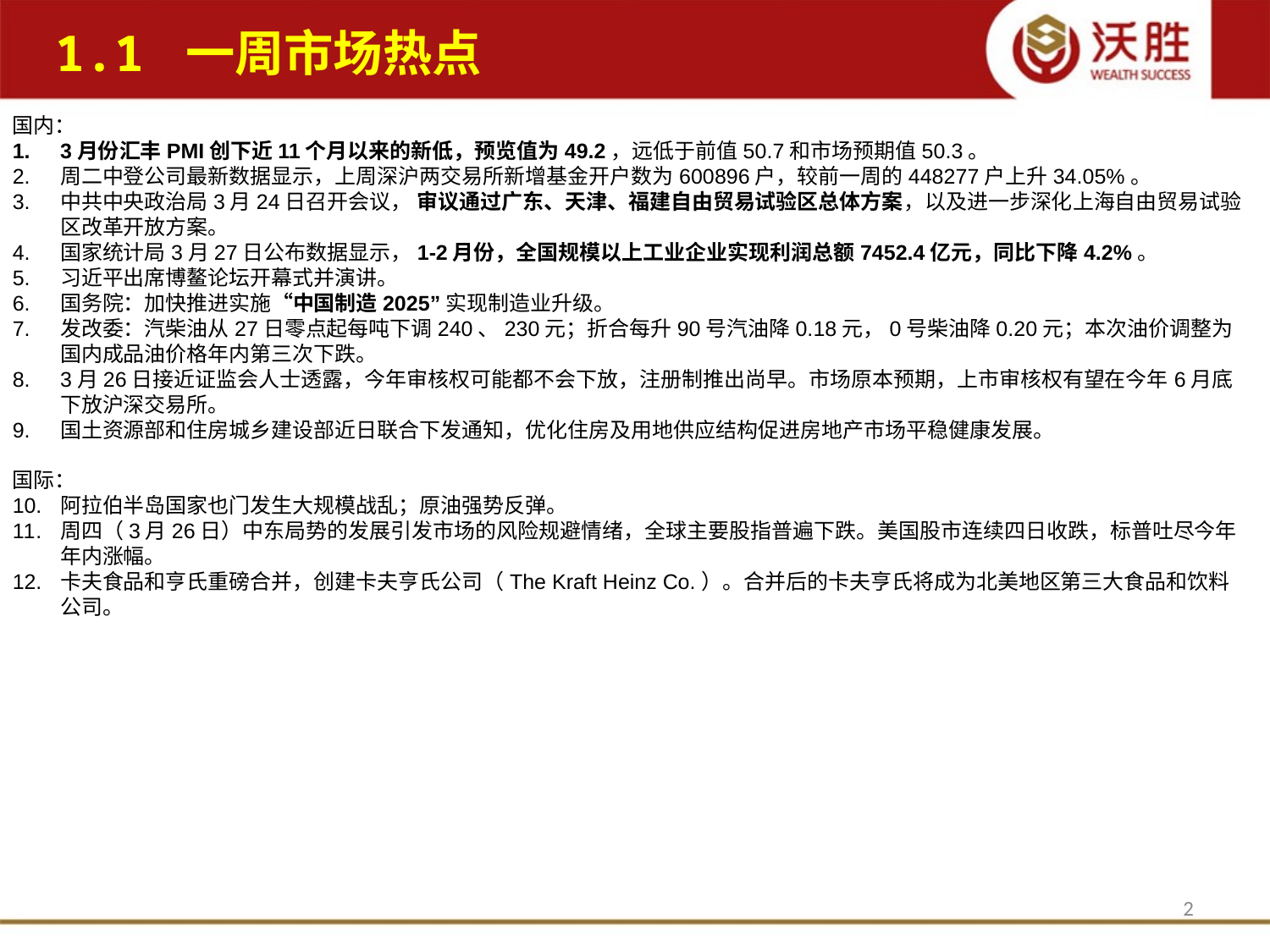

1.1 一周市场热点
国内：
3月份汇丰PMI创下近11个月以来的新低，预览值为49.2，远低于前值50.7和市场预期值50.3。
周二中登公司最新数据显示，上周深沪两交易所新增基金开户数为600896户，较前一周的448277户上升34.05%。
中共中央政治局3月24日召开会议， 审议通过广东、天津、福建自由贸易试验区总体方案，以及进一步深化上海自由贸易试验区改革开放方案。
国家统计局3月27日公布数据显示，1-2月份，全国规模以上工业企业实现利润总额7452.4亿元，同比下降4.2%。
习近平出席博鳌论坛开幕式并演讲。
国务院：加快推进实施“中国制造2025”实现制造业升级。
发改委：汽柴油从27日零点起每吨下调240、230元；折合每升90号汽油降0.18元，0号柴油降0.20元；本次油价调整为国内成品油价格年内第三次下跌。
3月26日接近证监会人士透露，今年审核权可能都不会下放，注册制推出尚早。市场原本预期，上市审核权有望在今年6月底下放沪深交易所。
国土资源部和住房城乡建设部近日联合下发通知，优化住房及用地供应结构促进房地产市场平稳健康发展。

国际：
阿拉伯半岛国家也门发生大规模战乱；原油强势反弹。
周四（3月26日）中东局势的发展引发市场的风险规避情绪，全球主要股指普遍下跌。美国股市连续四日收跌，标普吐尽今年年内涨幅。
卡夫食品和亨氏重磅合并，创建卡夫亨氏公司（The Kraft Heinz Co.）。合并后的卡夫亨氏将成为北美地区第三大食品和饮料公司。

2